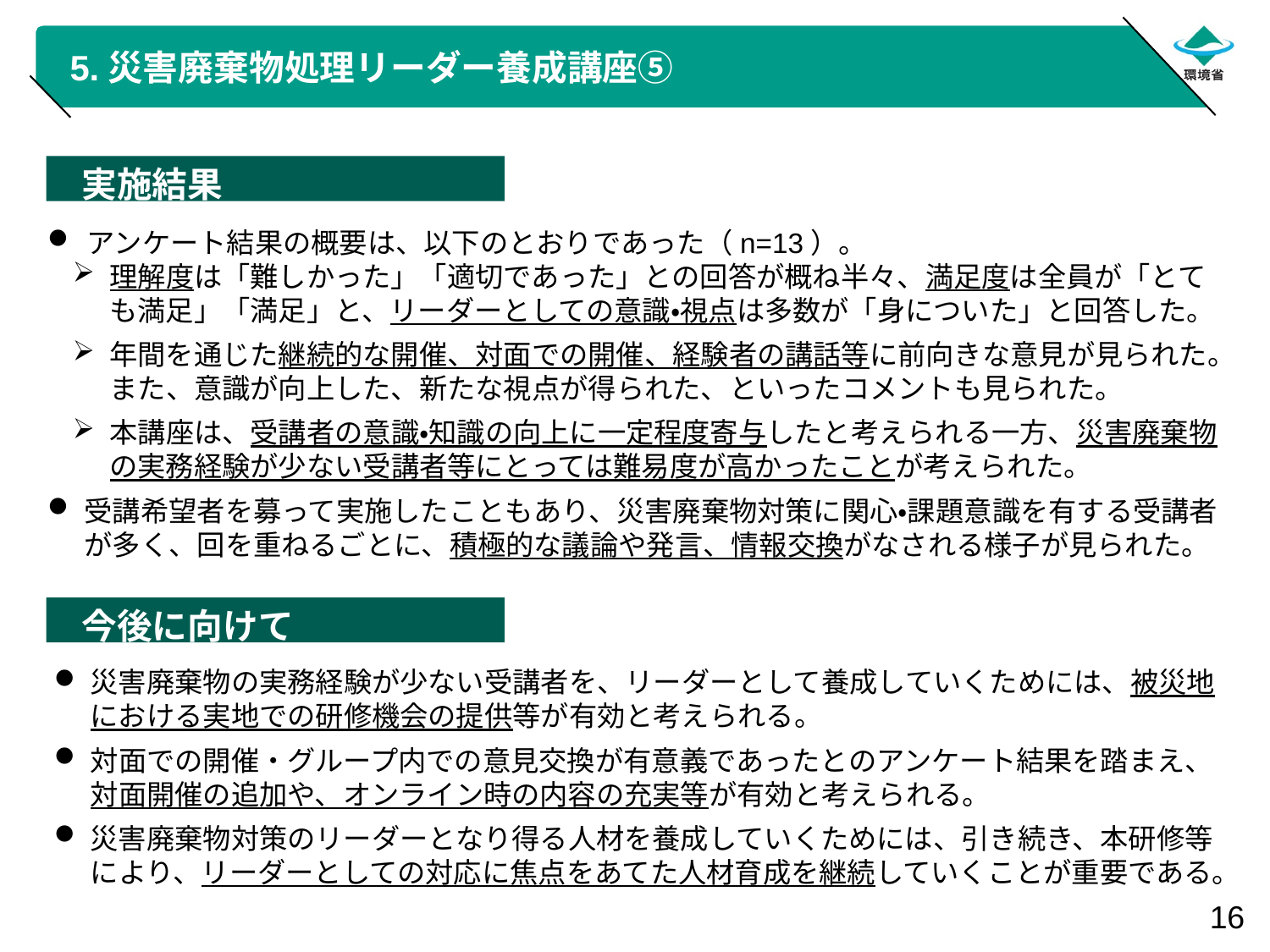

# 5.災害廃棄物処理リーダー養成講座⑤
　実施結果
アンケート結果の概要は、以下のとおりであった（n=13）。
理解度は「難しかった」「適切であった」との回答が概ね半々、満足度は全員が「とても満足」「満足」と、リーダーとしての意識・視点は多数が「身についた」と回答した。
年間を通じた継続的な開催、対面での開催、経験者の講話等に前向きな意見が見られた。また、意識が向上した、新たな視点が得られた、といったコメントも見られた。
本講座は、受講者の意識・知識の向上に一定程度寄与したと考えられる一方、災害廃棄物の実務経験が少ない受講者等にとっては難易度が高かったことが考えられた。
受講希望者を募って実施したこともあり、災害廃棄物対策に関心・課題意識を有する受講者が多く、回を重ねるごとに、積極的な議論や発言、情報交換がなされる様子が見られた。

　今後に向けて
災害廃棄物の実務経験が少ない受講者を、リーダーとして養成していくためには、被災地における実地での研修機会の提供等が有効と考えられる。
対面での開催・グループ内での意見交換が有意義であったとのアンケート結果を踏まえ、対面開催の追加や、オンライン時の内容の充実等が有効と考えられる。
災害廃棄物対策のリーダーとなり得る人材を養成していくためには、引き続き、本研修等により、リーダーとしての対応に焦点をあてた人材育成を継続していくことが重要である。